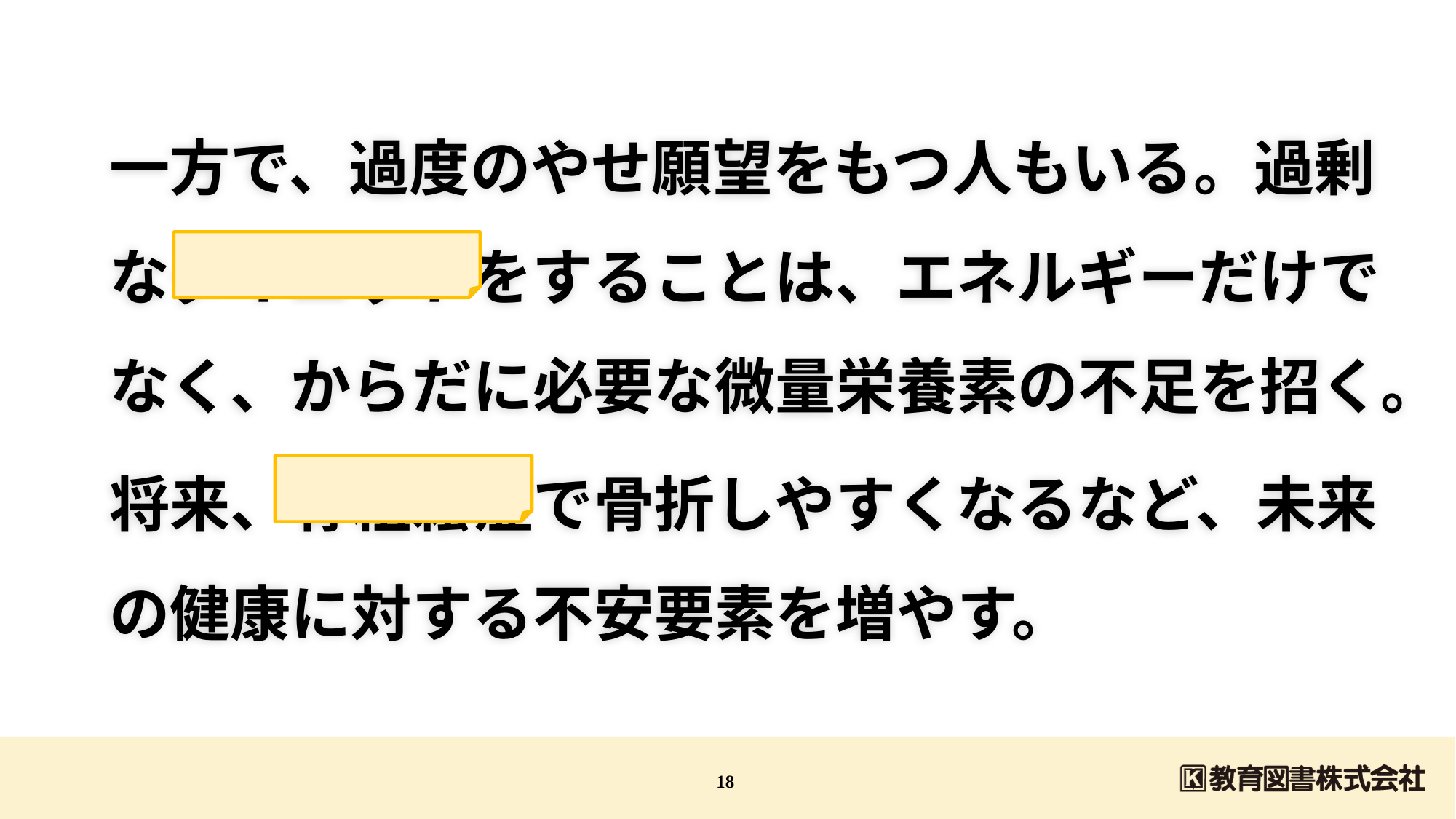

一方で、過度のやせ願望をもつ人もいる。過剰なダイエットをすることは、エネルギーだけでなく、からだに必要な微量栄養素の不足を招く。
将来、骨粗鬆症で骨折しやすくなるなど、未来の健康に対する不安要素を増やす。

18